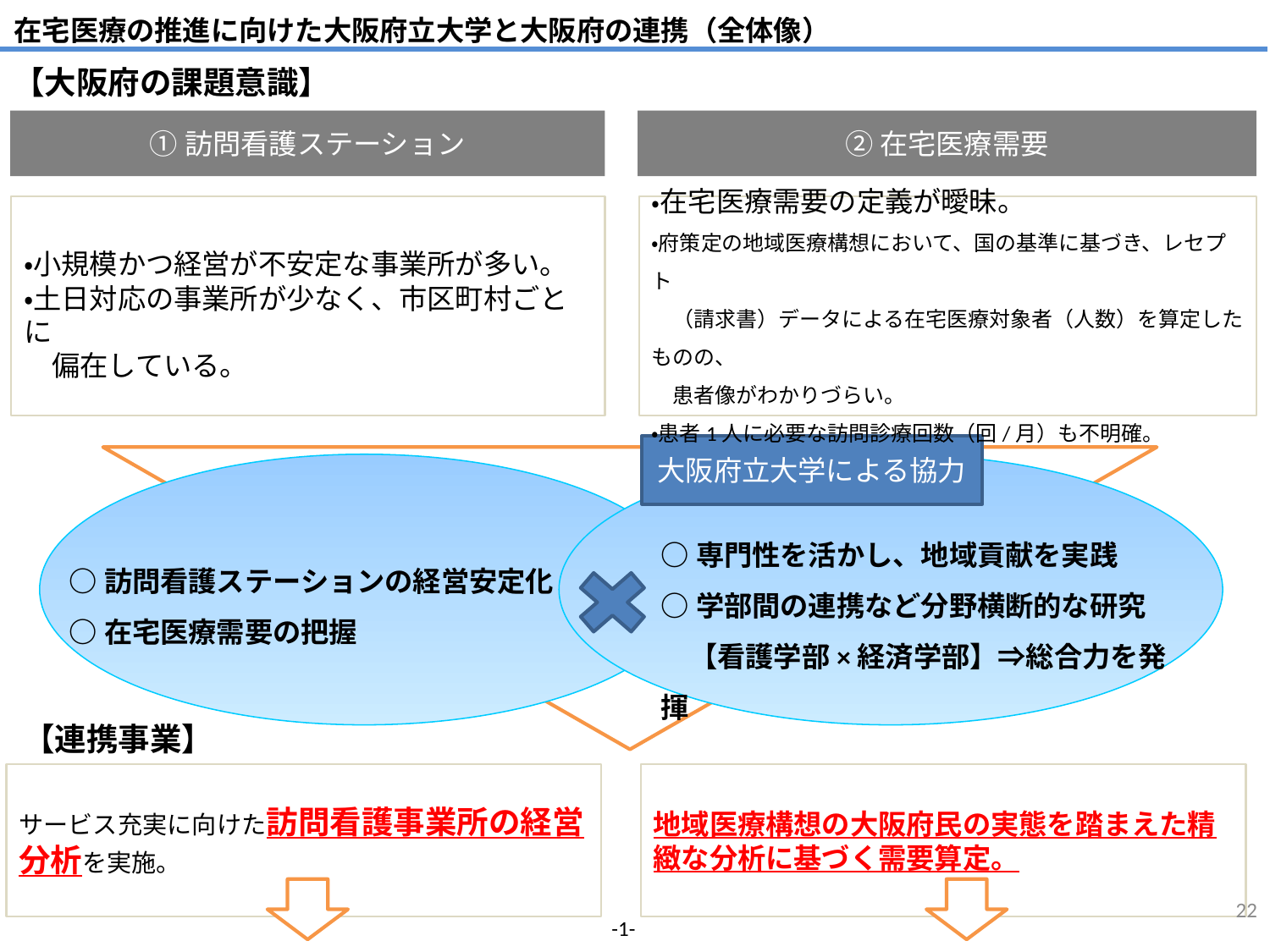

在宅医療の推進に向けた大阪府立大学と大阪府の連携（全体像）
【大阪府の課題意識】

①訪問看護ステーション
②在宅医療需要
・小規模かつ経営が不安定な事業所が多い。
・土日対応の事業所が少なく、市区町村ごとに
　偏在している。
・在宅医療需要の定義が曖昧。
・府策定の地域医療構想において、国の基準に基づき、レセプト
　（請求書）データによる在宅医療対象者（人数）を算定したものの、
　患者像がわかりづらい。
・患者1人に必要な訪問診療回数（回/月）も不明確。
大阪府立大学による協力

○専門性を活かし、地域貢献を実践
○学部間の連携など分野横断的な研究
　【看護学部×経済学部】⇒総合力を発揮
○訪問看護ステーションの経営安定化
○在宅医療需要の把握

【連携事業】
サービス充実に向けた訪問看護事業所の経営分析を実施。
地域医療構想の大阪府民の実態を踏まえた精緻な分析に基づく需要算定。

22
-1-